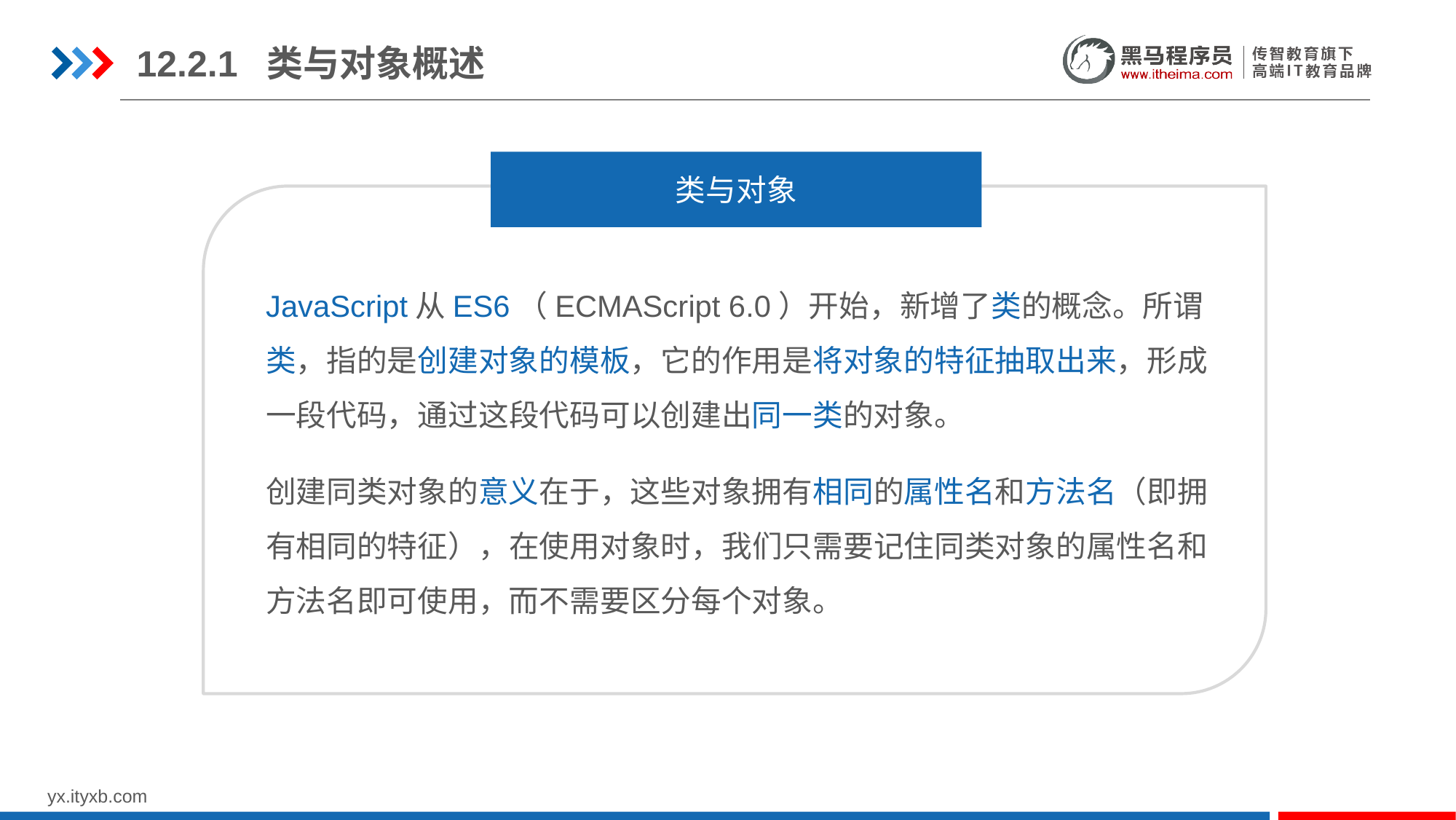

12.2.1  类与对象概述
类与对象

JavaScript从ES6（ECMAScript 6.0）开始，新增了类的概念。所谓类，指的是创建对象的模板，它的作用是将对象的特征抽取出来，形成一段代码，通过这段代码可以创建出同一类的对象。

创建同类对象的意义在于，这些对象拥有相同的属性名和方法名（即拥有相同的特征），在使用对象时，我们只需要记住同类对象的属性名和方法名即可使用，而不需要区分每个对象。